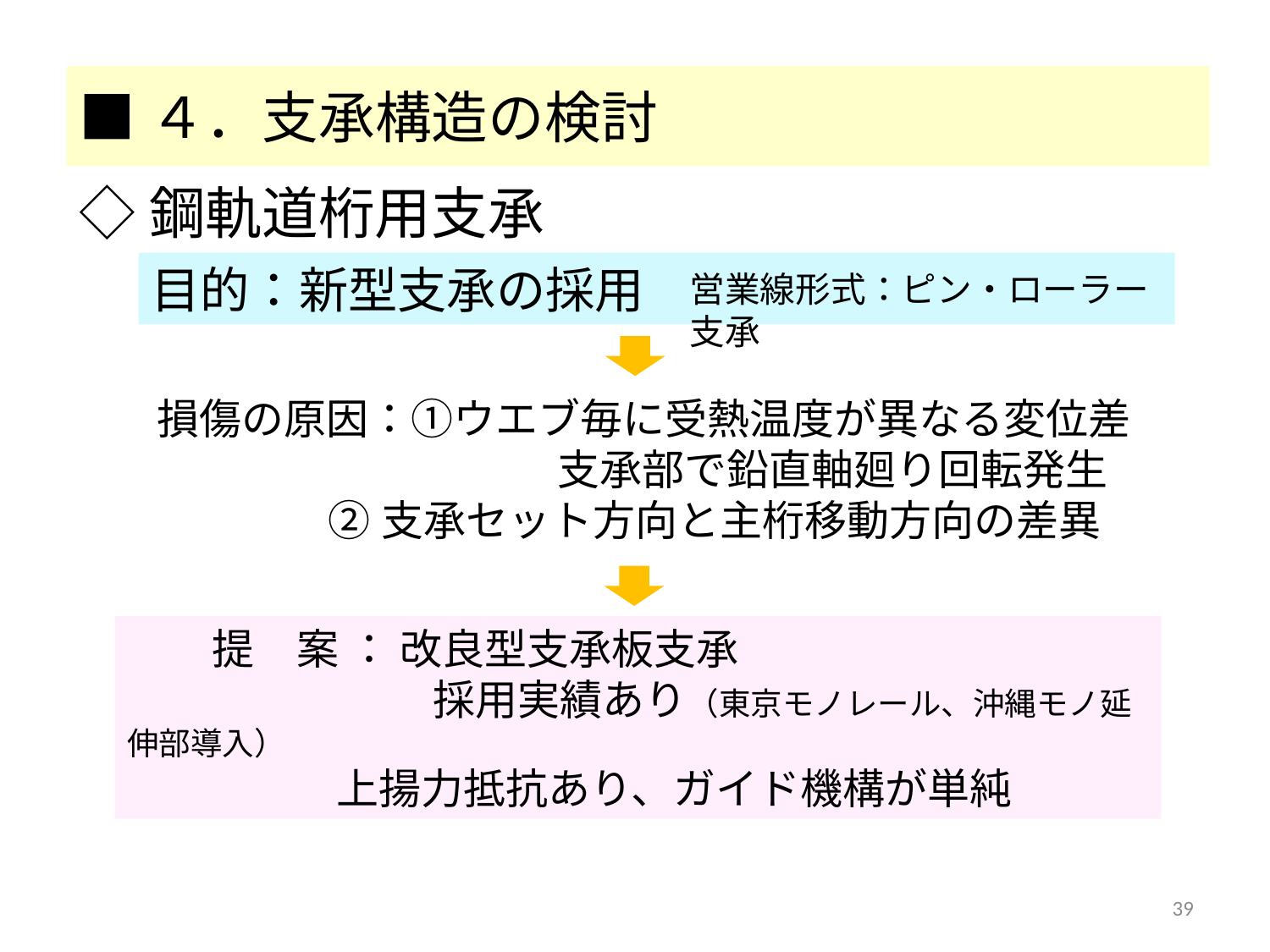

■４．支承構造の検討
◇鋼軌道桁用支承
目的：新型支承の採用
営業線形式：ピン・ローラー支承

損傷の原因：①ウエブ毎に受熱温度が異なる変位差
　　　　　　　　 　 支承部で鉛直軸廻り回転発生
                  ②支承セット方向と主桁移動方向の差異

　　提　案 ： 改良型支承板支承
　　　　　　　 採用実績あり（東京モノレール、沖縄モノ延伸部導入）
         　　   上揚力抵抗あり、ガイド機構が単純
39